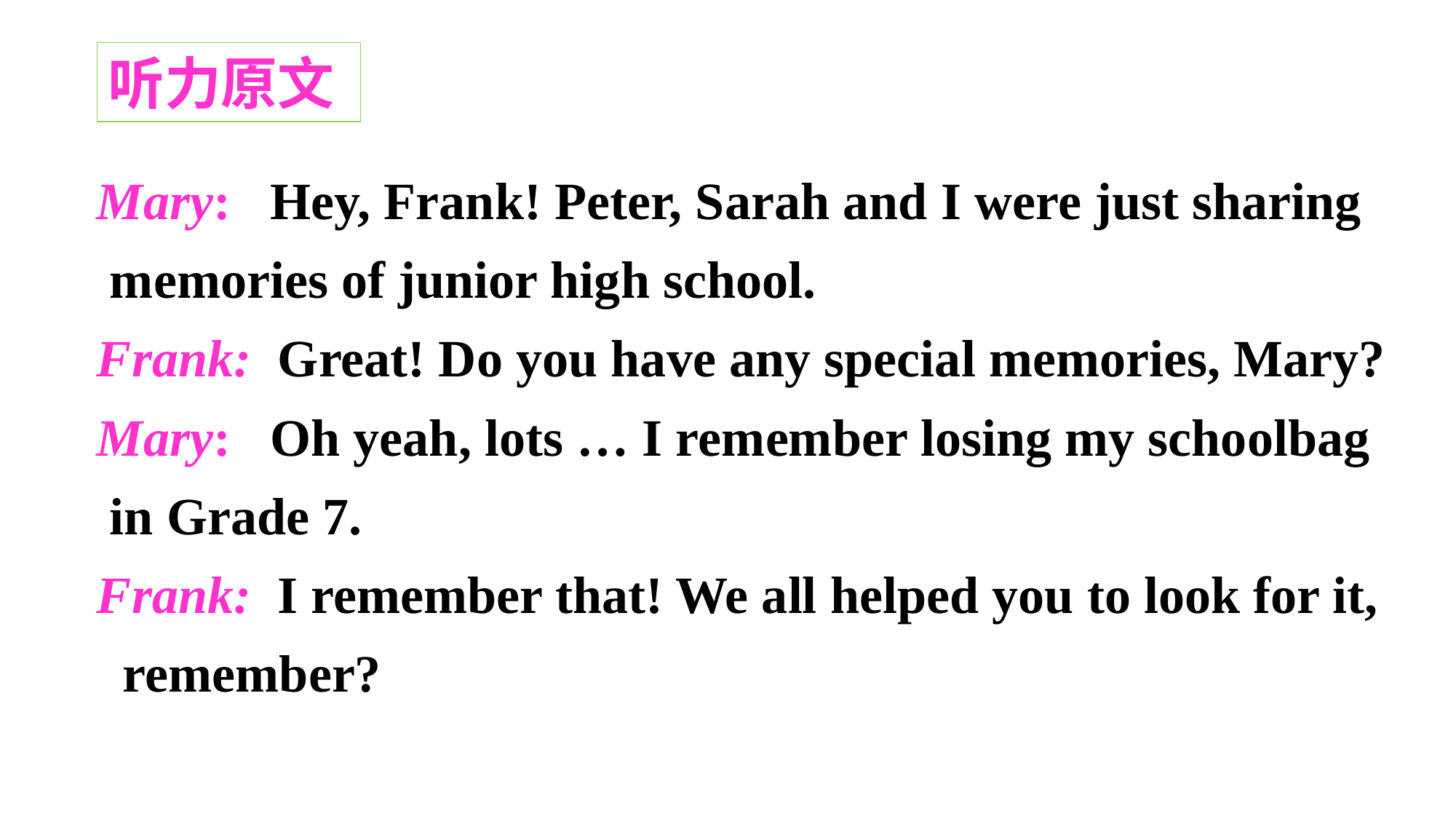

听力原文
Mary:   Hey, Frank! Peter, Sarah and I were just sharing 	  memories of junior high school.
Frank:  Great! Do you have any special memories, Mary?
Mary:   Oh yeah, lots … I remember losing my schoolbag 	  in Grade 7.
Frank:  I remember that! We all helped you to look for it, 	   remember?